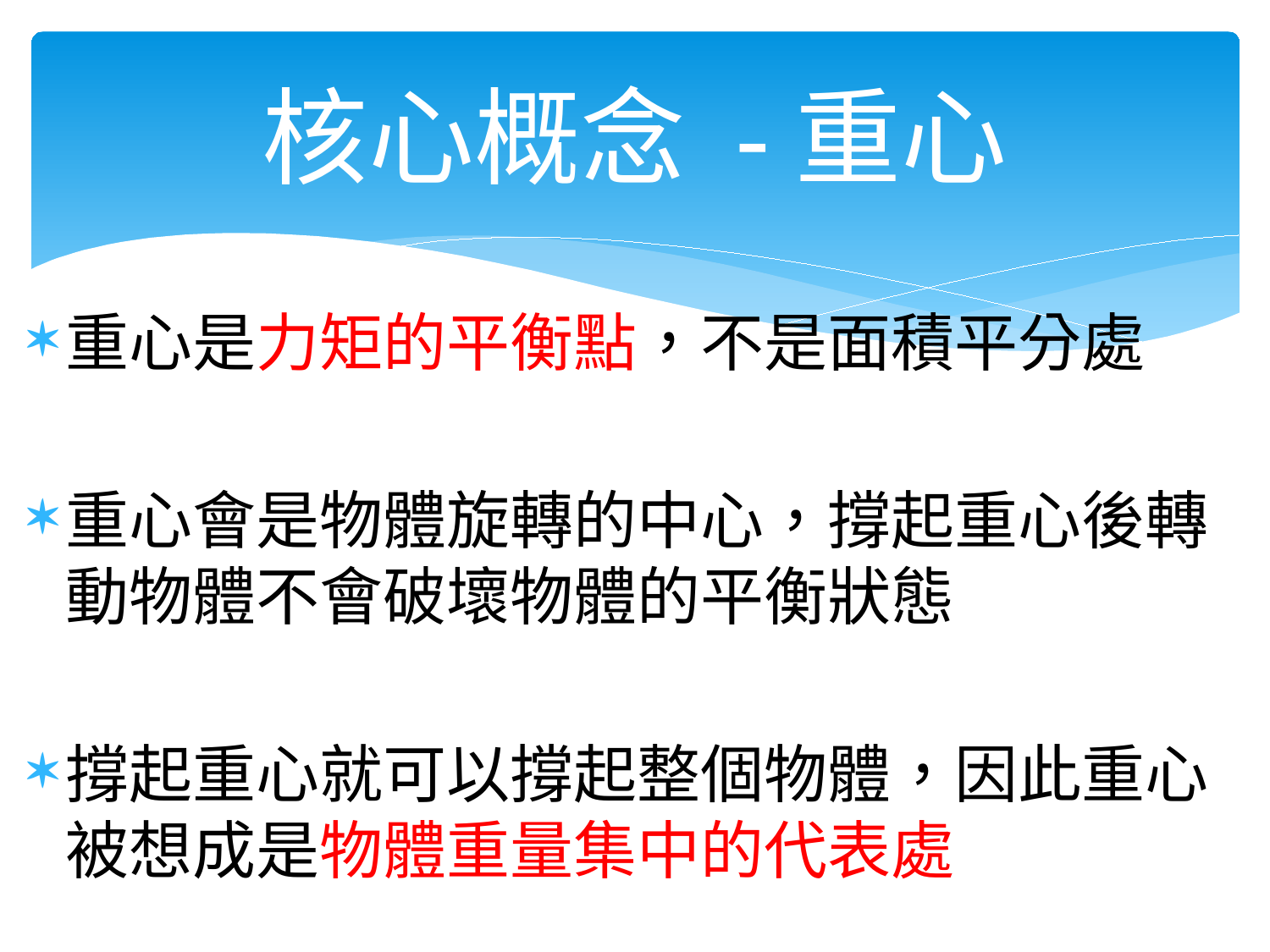

# 核心概念 -重心
重心是力矩的平衡點，不是面積平分處

重心會是物體旋轉的中心，撐起重心後轉動物體不會破壞物體的平衡狀態

撐起重心就可以撐起整個物體，因此重心被想成是物體重量集中的代表處